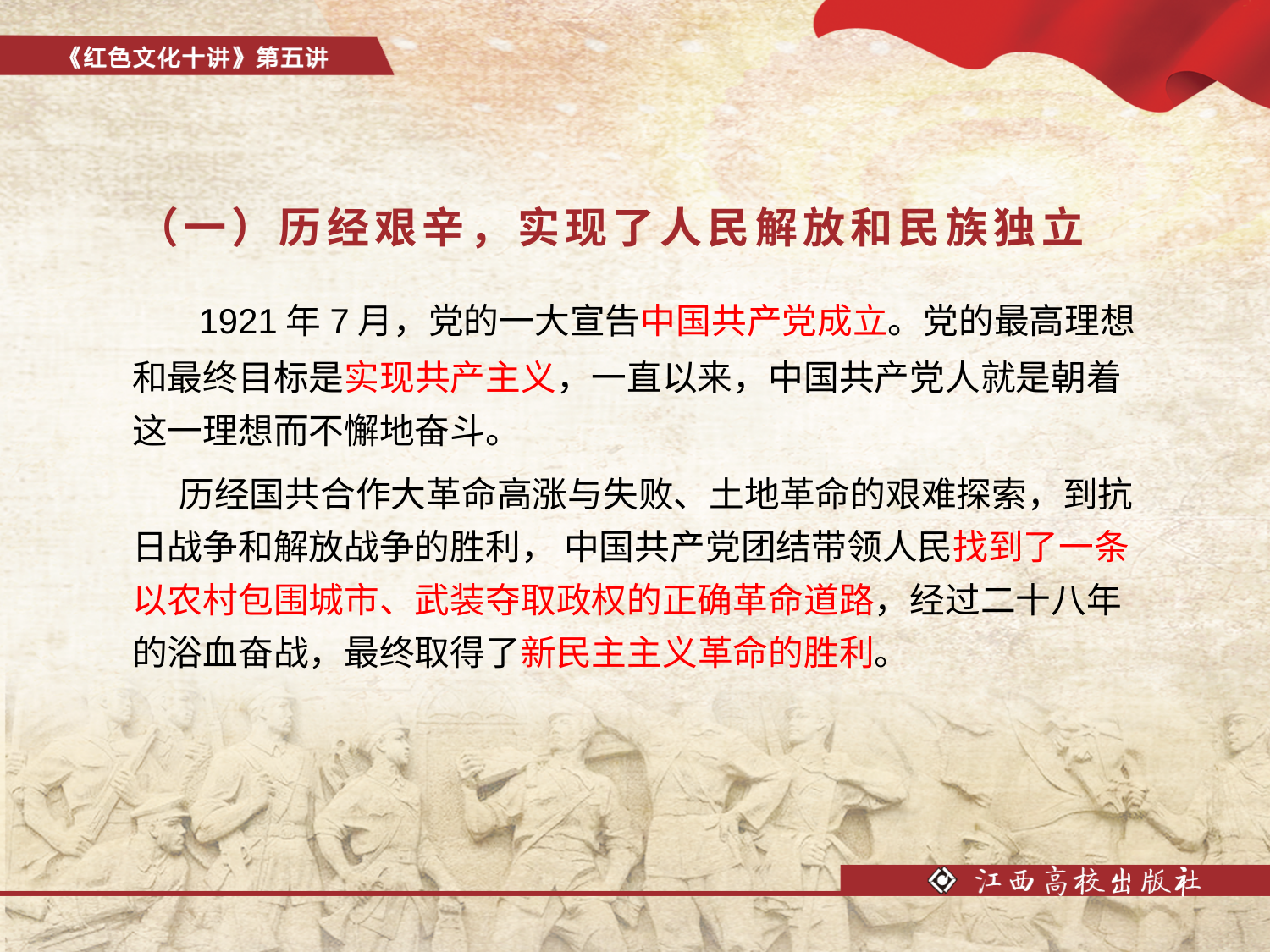

# （一）历经艰辛，实现了人民解放和民族独立
         1921年7月，党的一大宣告中国共产党成立。党的最高理想和最终目标是实现共产主义，一直以来，中国共产党人就是朝着这一理想而不懈地奋斗。
           历经国共合作大革命高涨与失败、土地革命的艰难探索，到抗日战争和解放战争的胜利， 中国共产党团结带领人民找到了一条以农村包围城市、武装夺取政权的正确革命道路，经过二十八年的浴血奋战，最终取得了新民主主义革命的胜利。